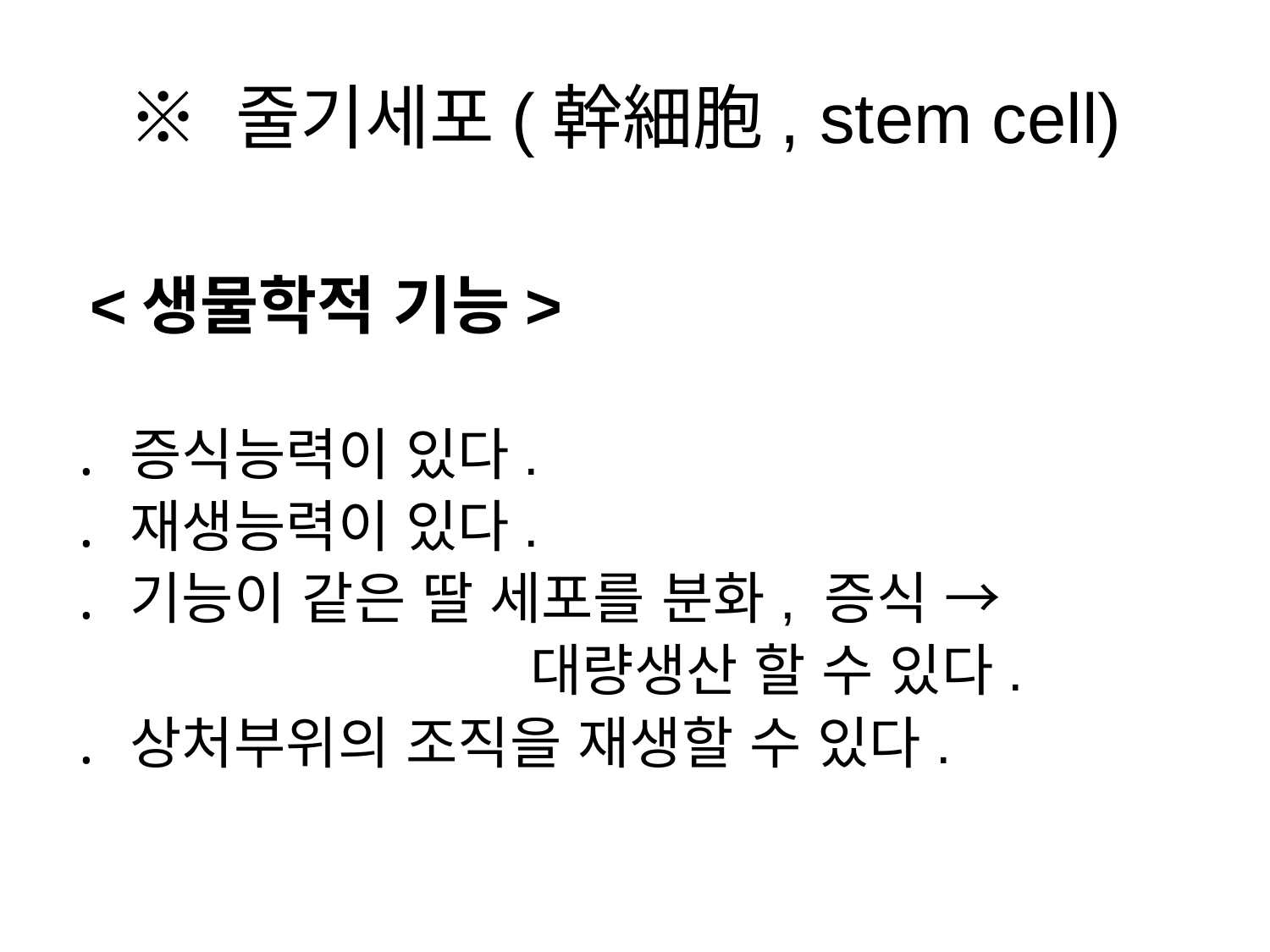

# ※ 줄기세포(幹細胞, stem cell)
 <생물학적 기능>

․ 증식능력이 있다.
․ 재생능력이 있다.
․ 기능이 같은 딸 세포를 분화, 증식 →
                            대량생산 할 수 있다.
․ 상처부위의 조직을 재생할 수 있다.